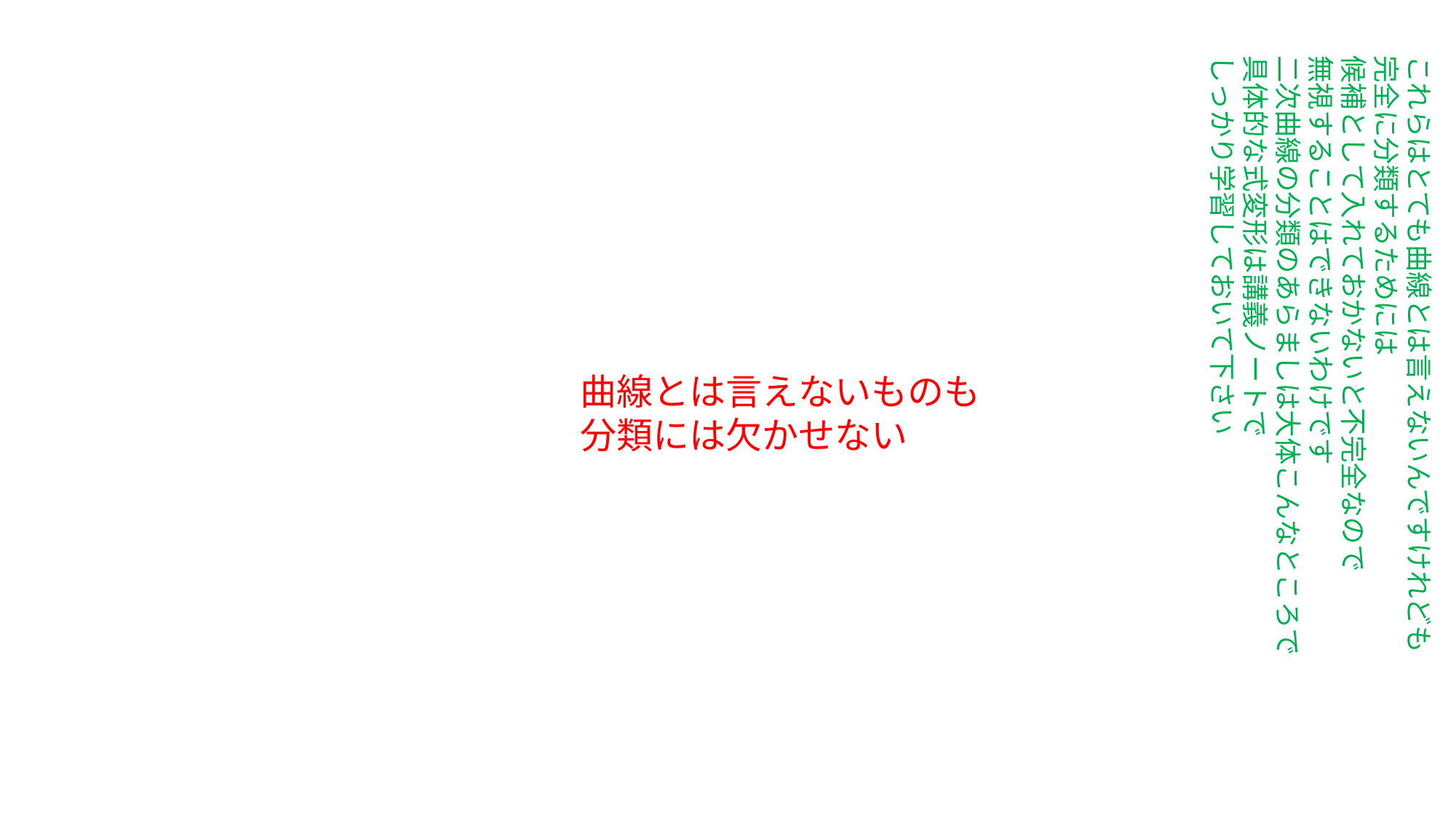

これらはとても曲線とは言えないんですけれども
完全に分類するためには
候補として入れておかないと不完全なので
無視することはできないわけです
二次曲線の分類のあらましは大体こんなところで
具体的な式変形は講義ノートで
しっかり学習しておいて下さい
曲線とは言えないものも
分類には欠かせない